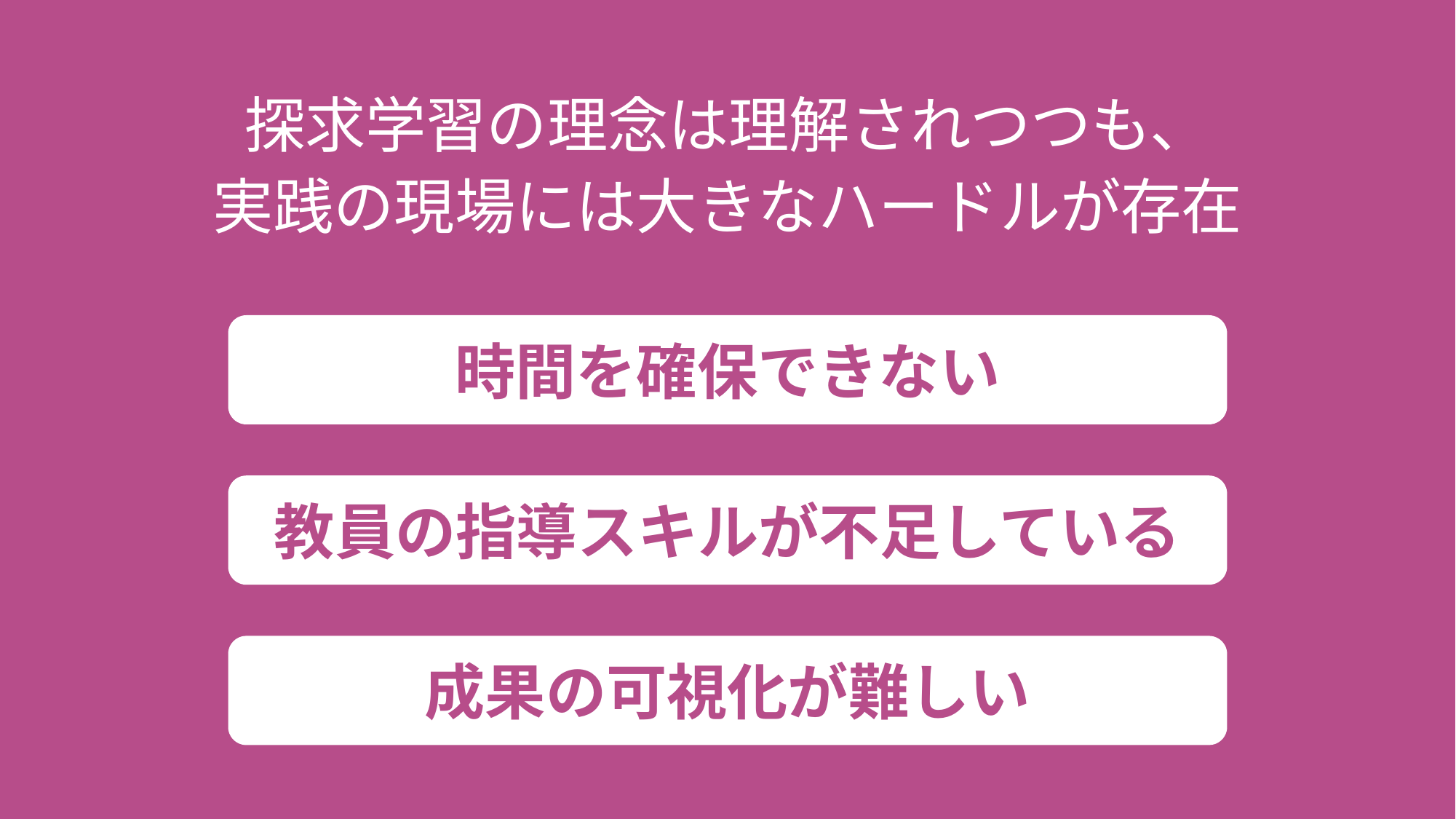

探求学習の理念は理解されつつも、
実践の現場には大きなハードルが存在

時間を確保できない
教員の指導スキルが不足している
成果の可視化が難しい